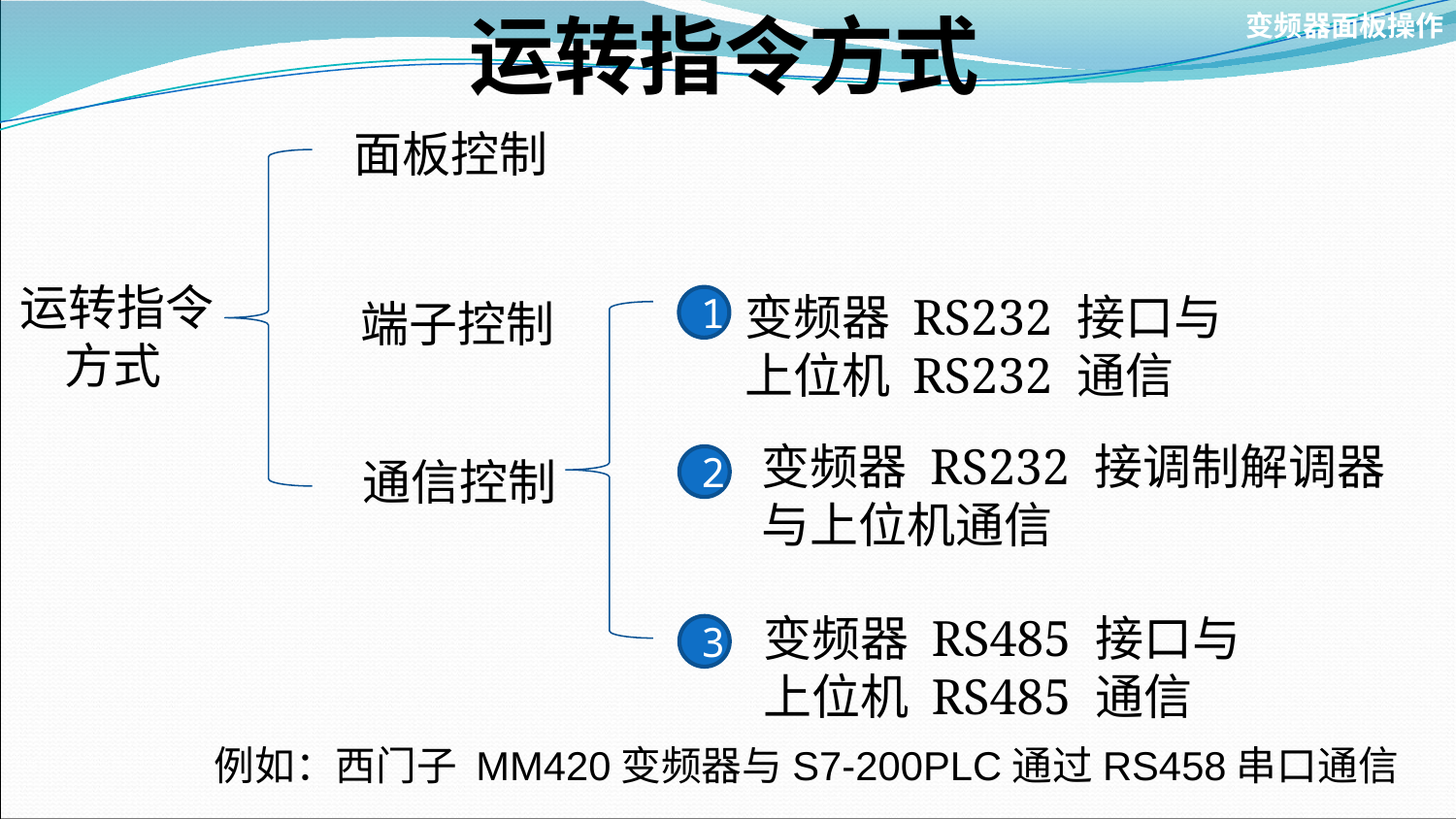

运转指令方式
变频器面板操作
面板控制

运转指令
   方式
变频器 RS232 接口与
上位机 RS232 通信
端子控制
1

变频器 RS232 接调制解调器
与上位机通信
通信控制
2
变频器 RS485 接口与
上位机 RS485 通信
3
7
例如：西门子 MM420变频器与S7-200PLC通过RS458串口通信